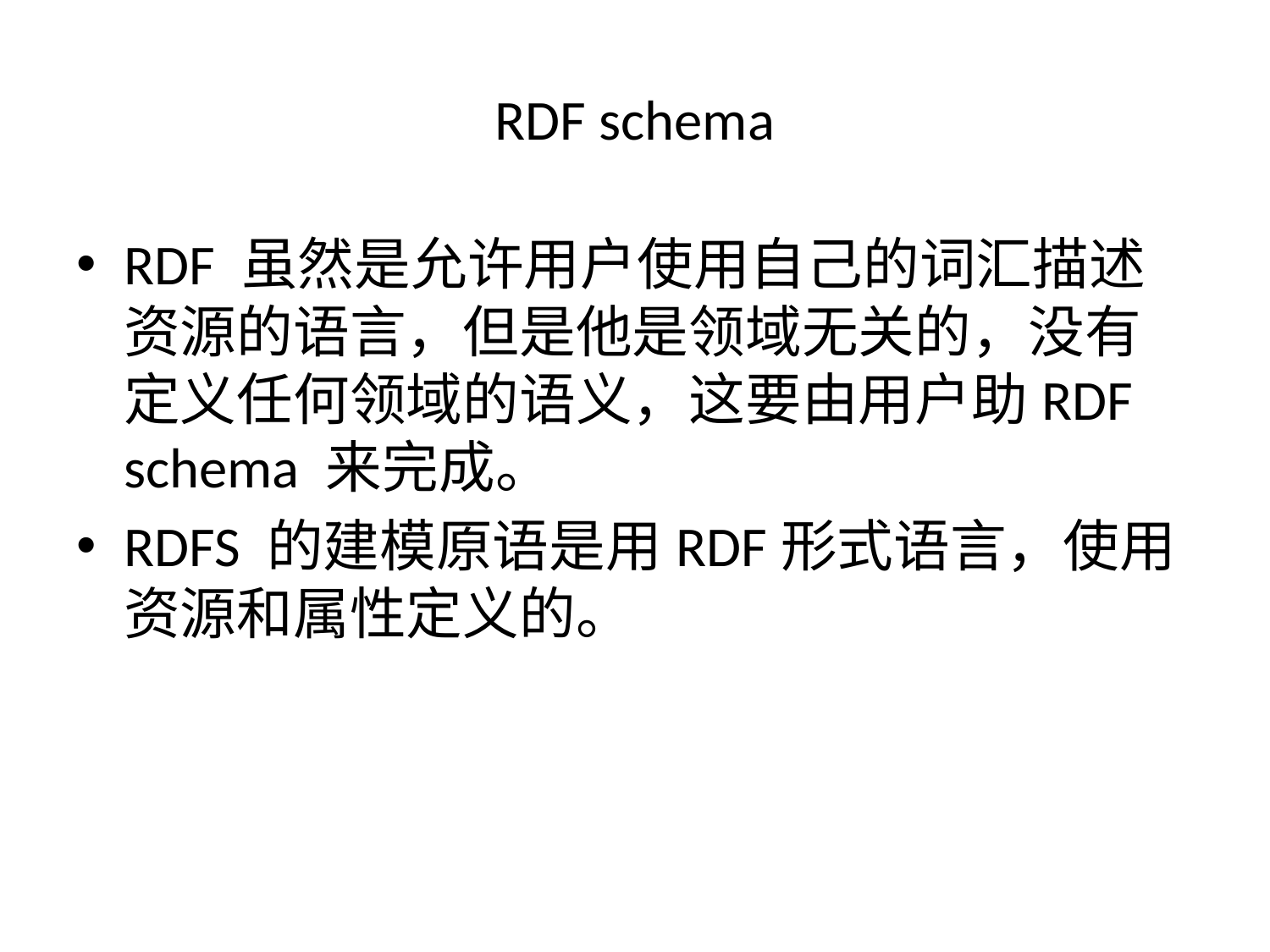

# RDF schema
RDF 虽然是允许用户使用自己的词汇描述资源的语言，但是他是领域无关的，没有定义任何领域的语义，这要由用户助RDF schema 来完成。
RDFS 的建模原语是用RDF形式语言，使用资源和属性定义的。